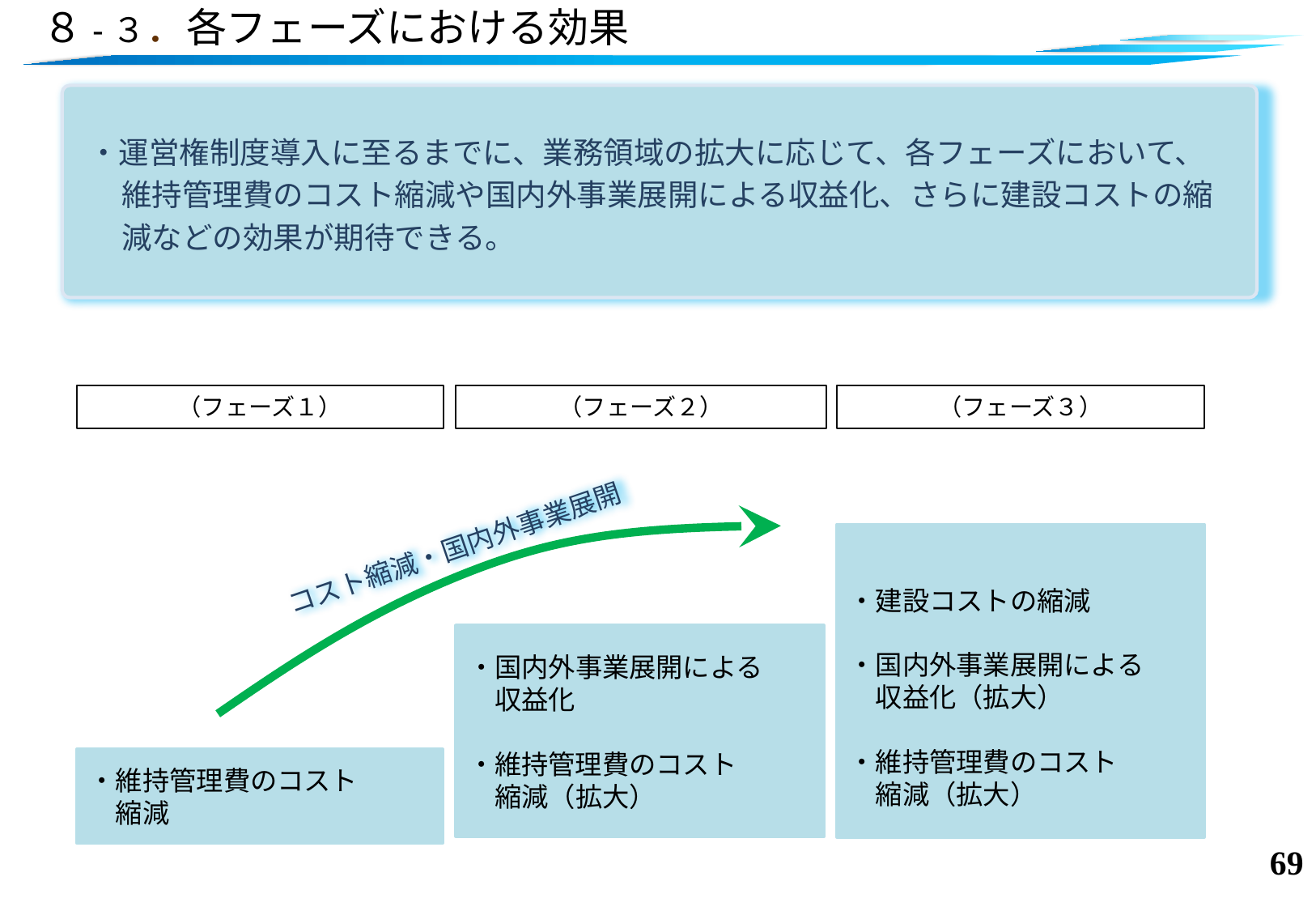

# ８-３．各フェーズにおける効果
・運営権制度導入に至るまでに、業務領域の拡大に応じて、各フェーズにおいて、維持管理費のコスト縮減や国内外事業展開による収益化、さらに建設コストの縮減などの効果が期待できる。
（フェーズ１）
（フェーズ２）
（フェーズ３）
コスト縮減・国内外事業展開

・建設コストの縮減

・国内外事業展開による
　収益化（拡大）

・維持管理費のコスト
　縮減（拡大）

・国内外事業展開による
　収益化

・維持管理費のコスト
　縮減（拡大）
・維持管理費のコスト
　縮減
69